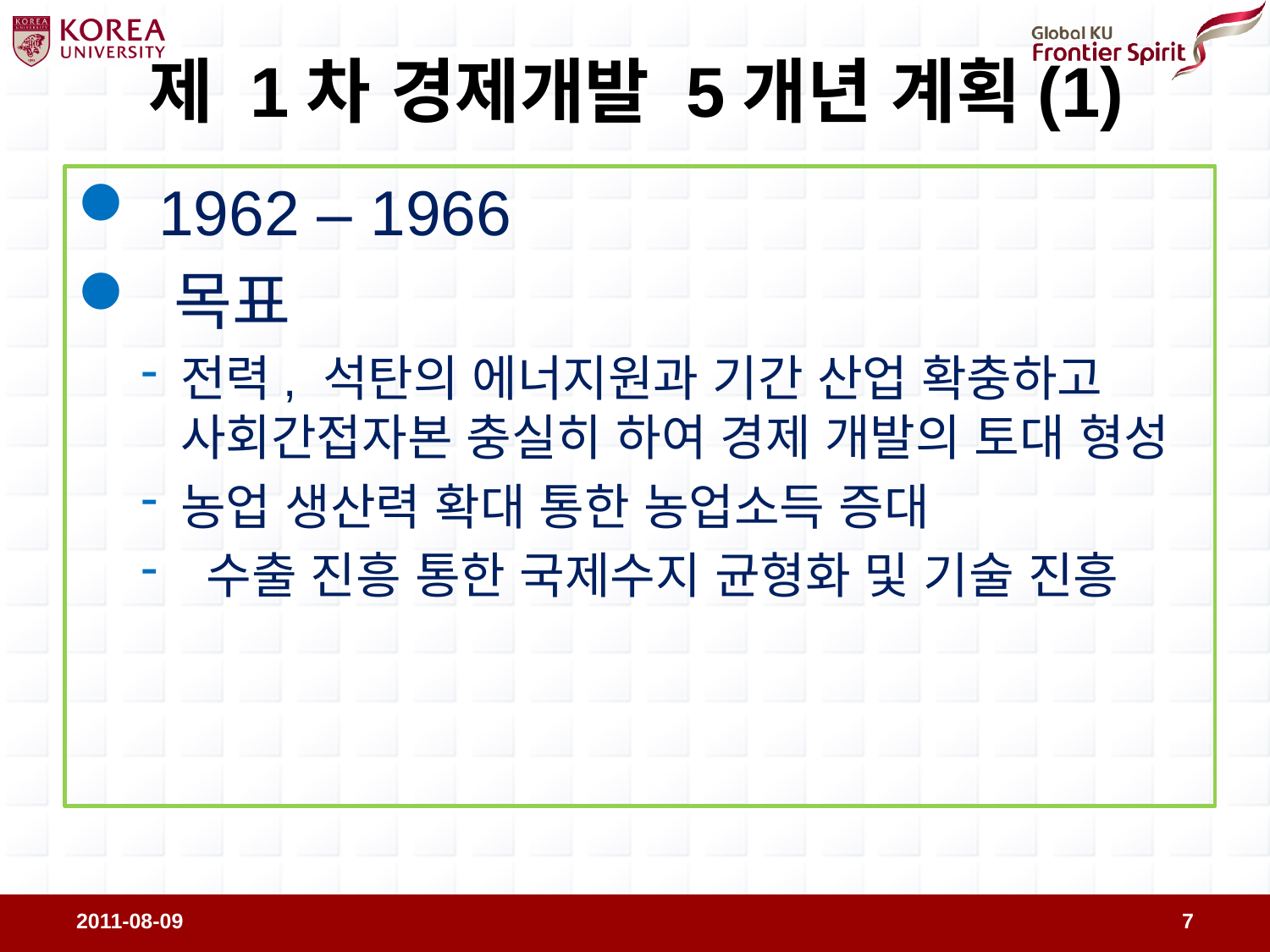

# 제 1차 경제개발 5개년 계획(1)
 1962 – 1966
 목표
전력, 석탄의 에너지원과 기간 산업 확충하고 사회간접자본 충실히 하여 경제 개발의 토대 형성
농업 생산력 확대 통한 농업소득 증대
 수출 진흥 통한 국제수지 균형화 및 기술 진흥

2011-08-09
7